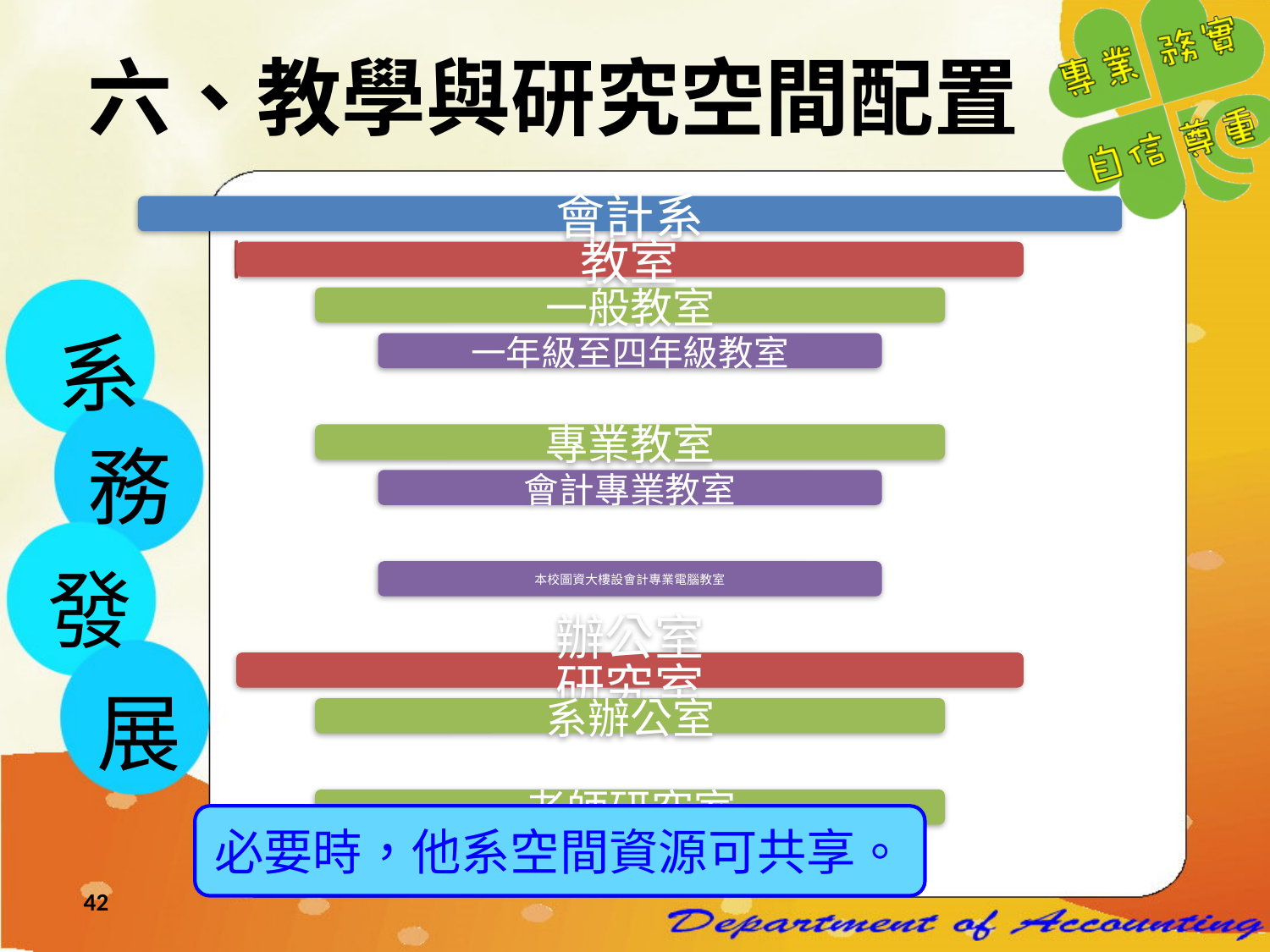

六、教學與研究空間配置
會計系
教室
一般教室
專業教室
辦公室
研究室
系辦公室
老師研究室
一年級至四年級教室
會計專業教室
本校圖資大樓設會計專業電腦教室
系
務
發
展
必要時，他系空間資源可共享。
42